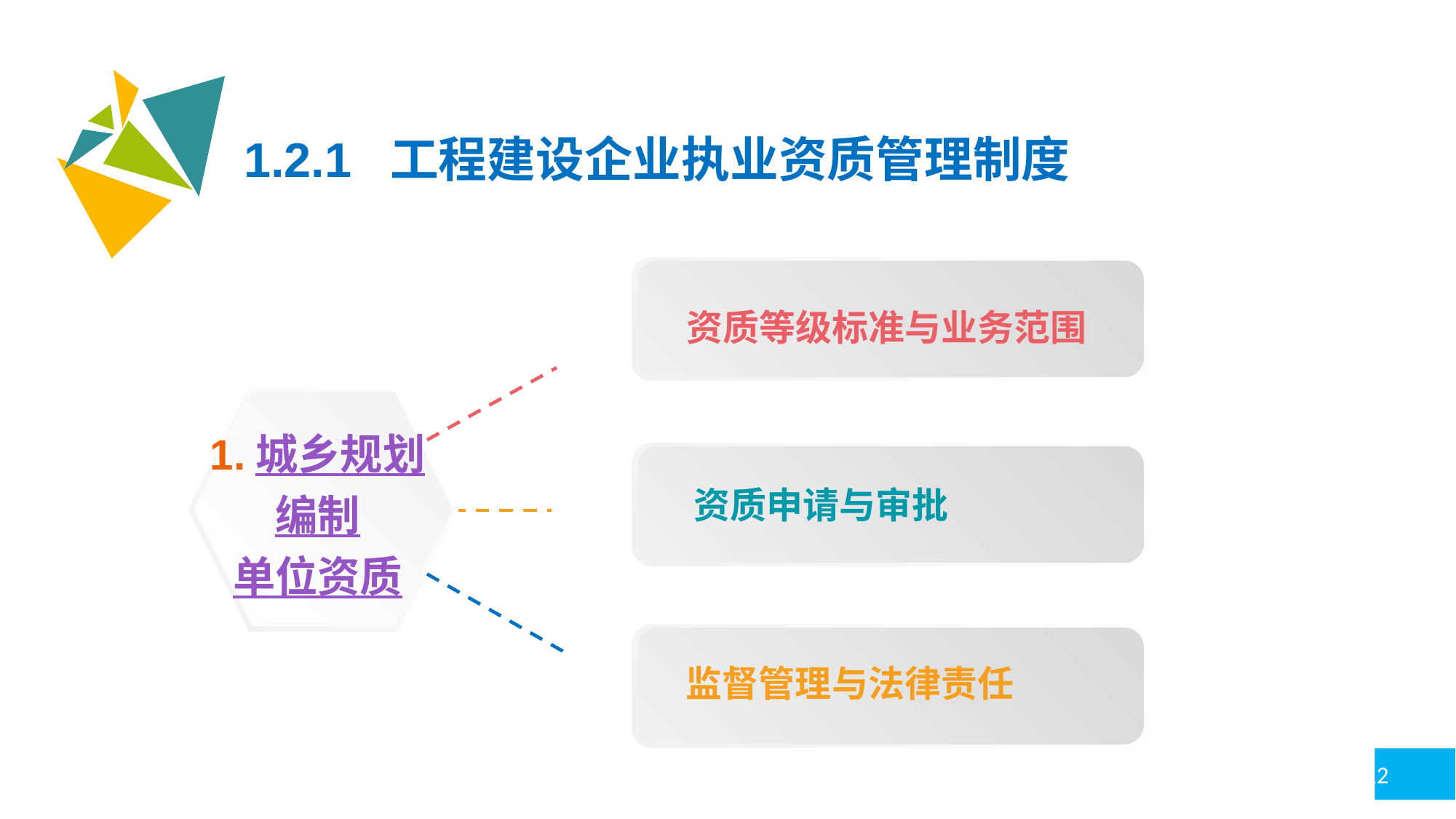

1.2.1  工程建设企业执业资质管理制度

资质等级标准与业务范围

1.城乡规划
编制
单位资质

资质申请与审批

监督管理与法律责任